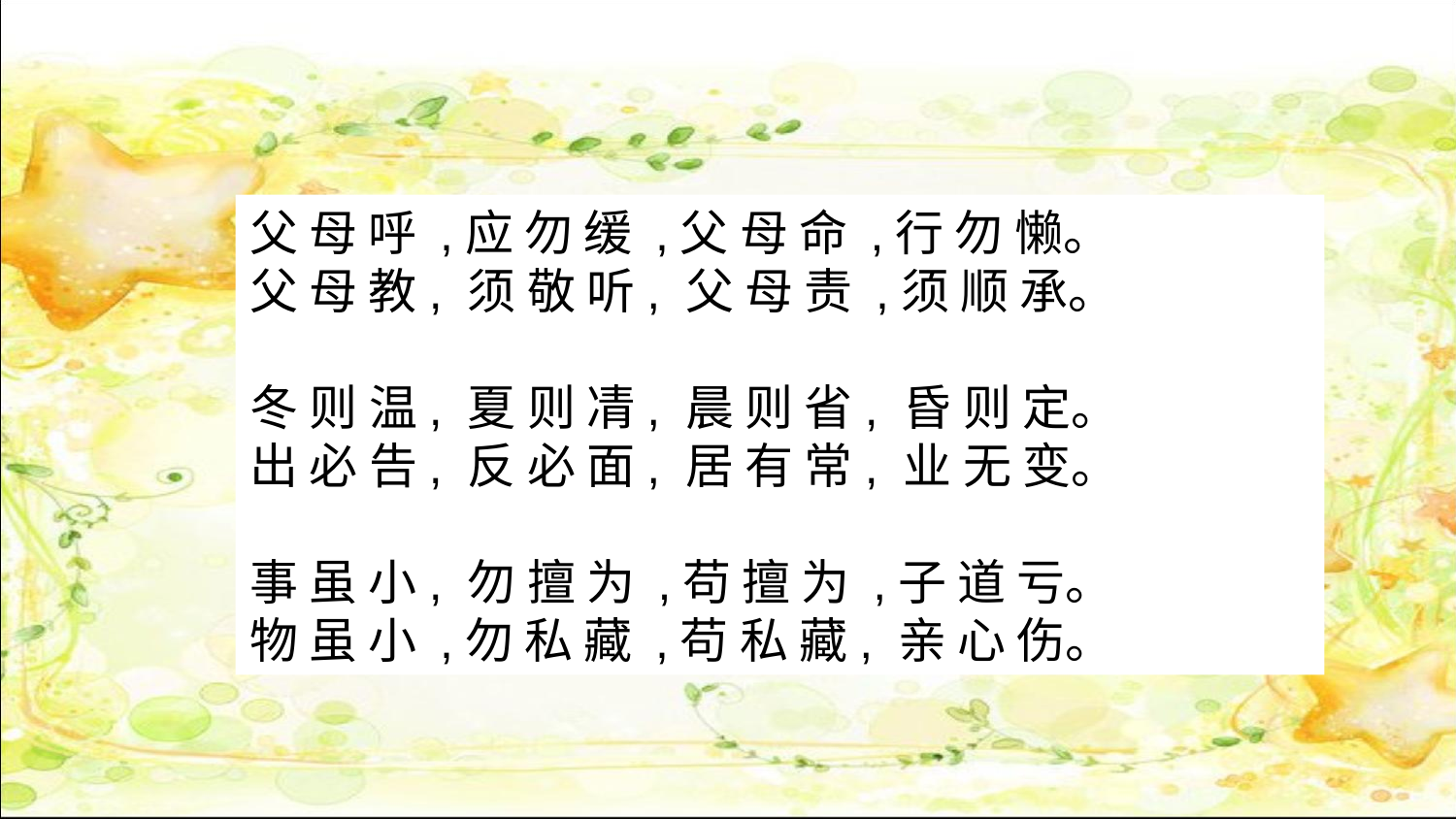

父 母 呼 ,应 勿 缓 ,父 母 命 ,行 勿 懒。
父 母 教, 须 敬 听, 父 母 责 ,须 顺 承。

冬 则 温, 夏 则 凊, 晨 则 省, 昏 则 定。
出 必 告, 反 必 面, 居 有 常, 业 无 变。

事 虽 小, 勿 擅 为 ,苟 擅 为 ,子 道 亏。
物 虽 小 ,勿 私 藏 ,苟 私 藏, 亲 心 伤。